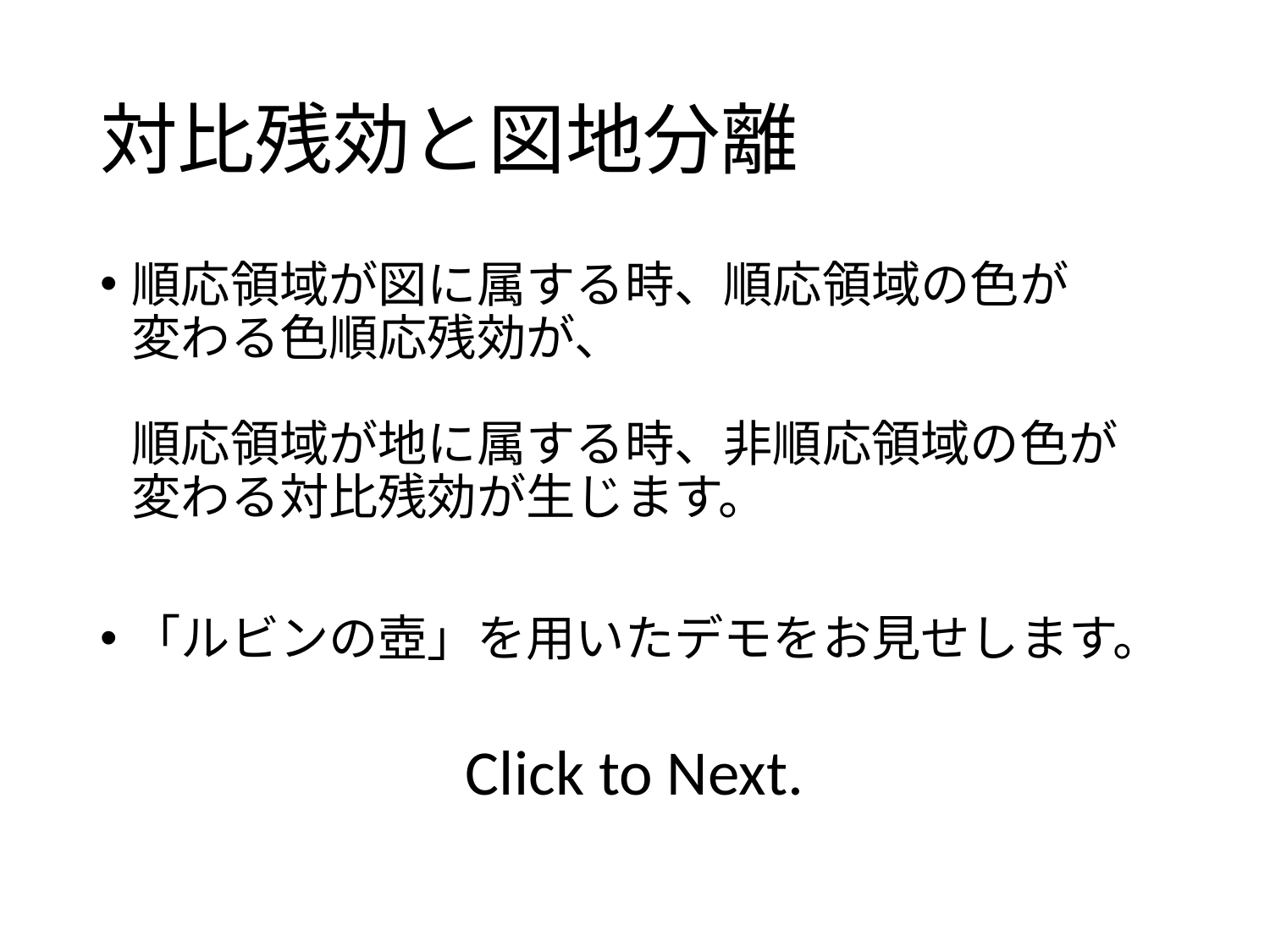

# 対比残効と図地分離
順応領域が図に属する時、順応領域の色が
変わる色順応残効が、
順応領域が地に属する時、非順応領域の色が
変わる対比残効が生じます。

「ルビンの壺」を用いたデモをお見せします。
Click to Next.